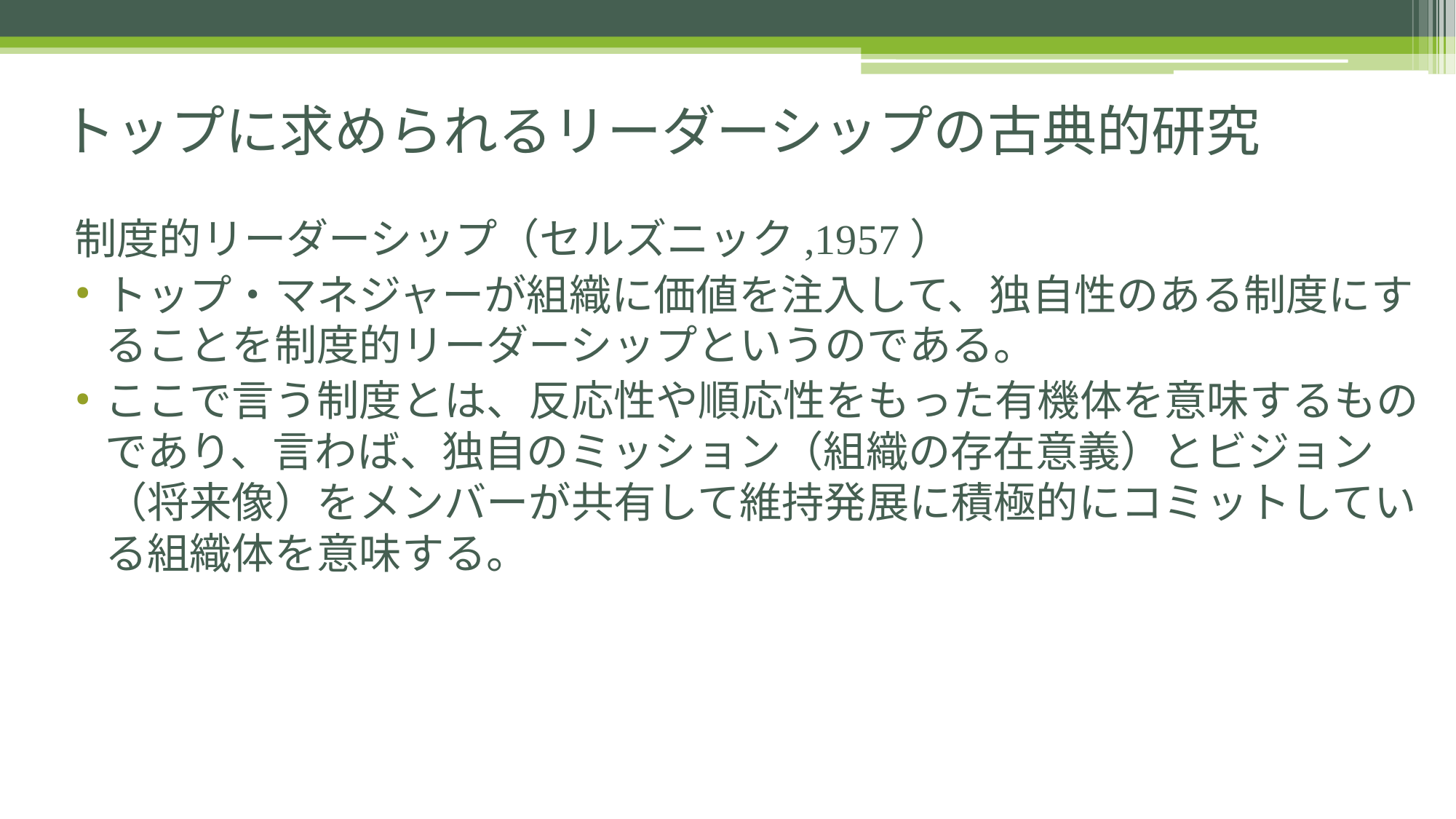

# トップに求められるリーダーシップの古典的研究
制度的リーダーシップ（セルズニック,1957）
トップ・マネジャーが組織に価値を注入して、独自性のある制度にすることを制度的リーダーシップというのである。
ここで言う制度とは、反応性や順応性をもった有機体を意味するものであり、言わば、独自のミッション（組織の存在意義）とビジョン（将来像）をメンバーが共有して維持発展に積極的にコミットしている組織体を意味する。